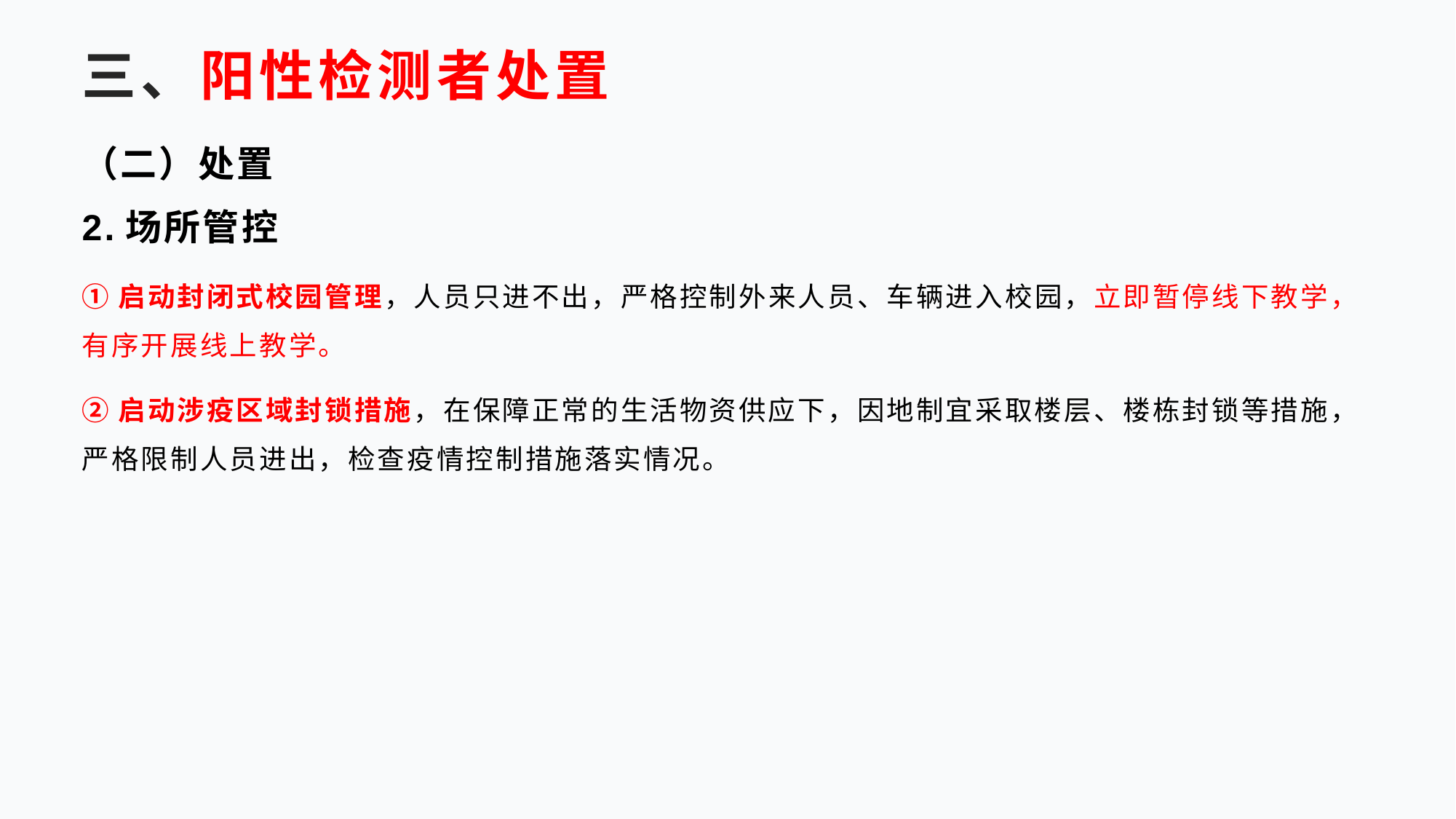

# 三、阳性检测者处置
（二）处置
2.场所管控
①启动封闭式校园管理，人员只进不出，严格控制外来人员、车辆进入校园，立即暂停线下教学，有序开展线上教学。
②启动涉疫区域封锁措施，在保障正常的生活物资供应下，因地制宜采取楼层、楼栋封锁等措施，严格限制人员进出，检查疫情控制措施落实情况。